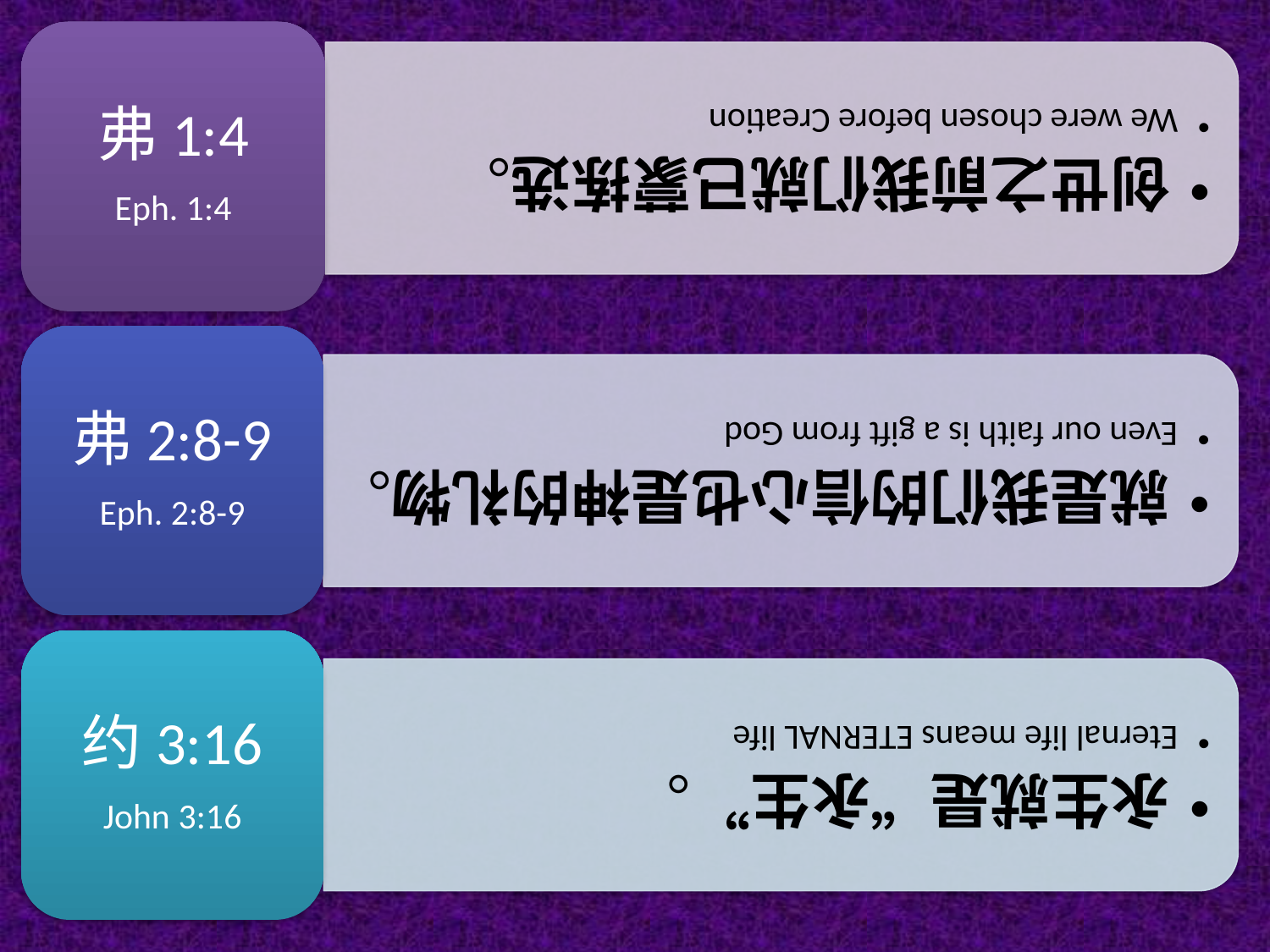

创世之前我们就已蒙拣选。
We were chosen before Creation
弗1:4
Eph. 1:4
就是我们的信心也是神的礼物。
Even our faith is a gift from God
弗2:8-9
Eph. 2:8-9
永生就是“永生”。
Eternal life means ETERNAL life
约3:16
John 3:16